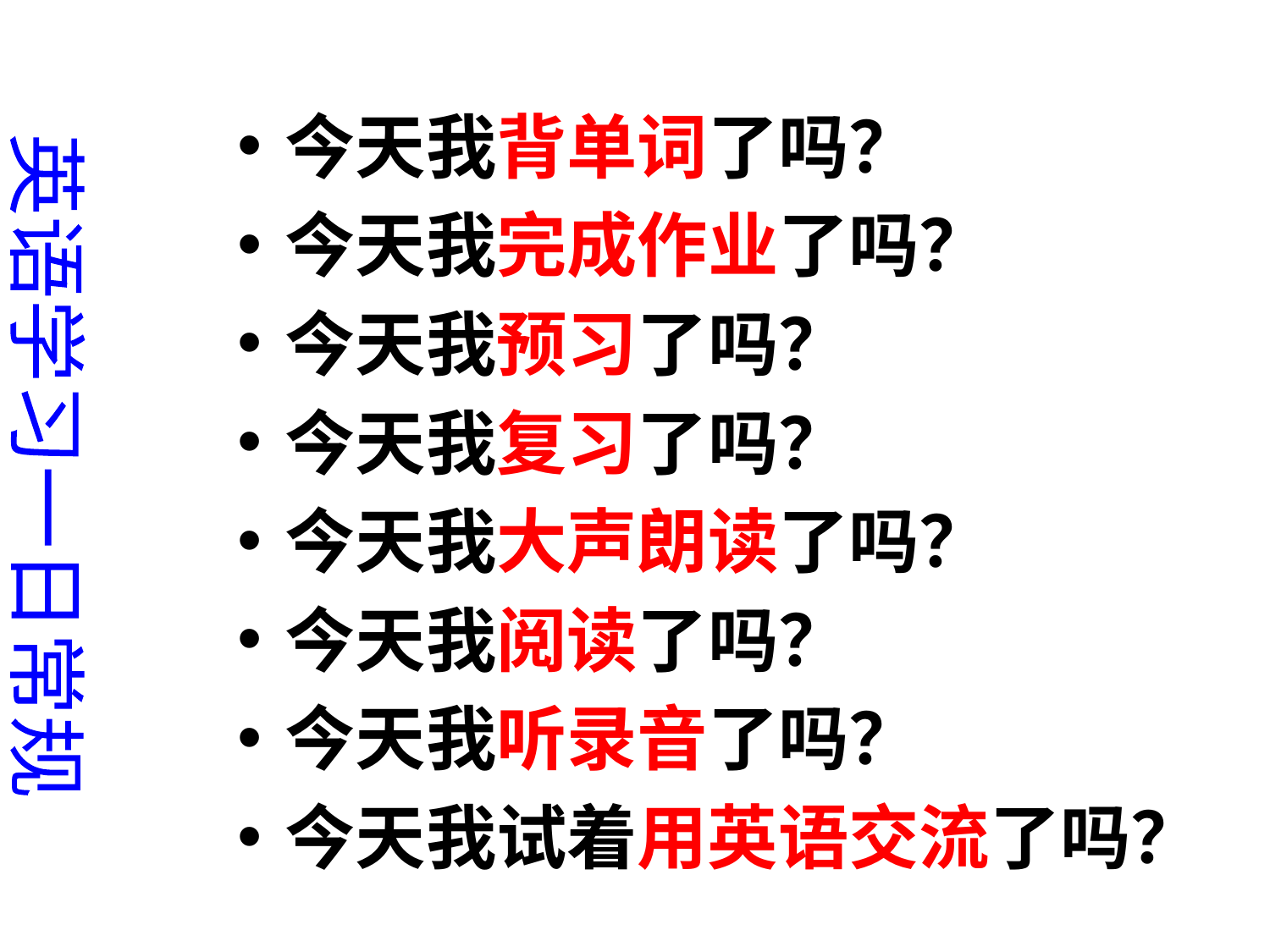

今天我背单词了吗？
今天我完成作业了吗？
今天我预习了吗？
今天我复习了吗？
今天我大声朗读了吗？
今天我阅读了吗？
今天我听录音了吗？
今天我试着用英语交流了吗？
英语学习一日常规